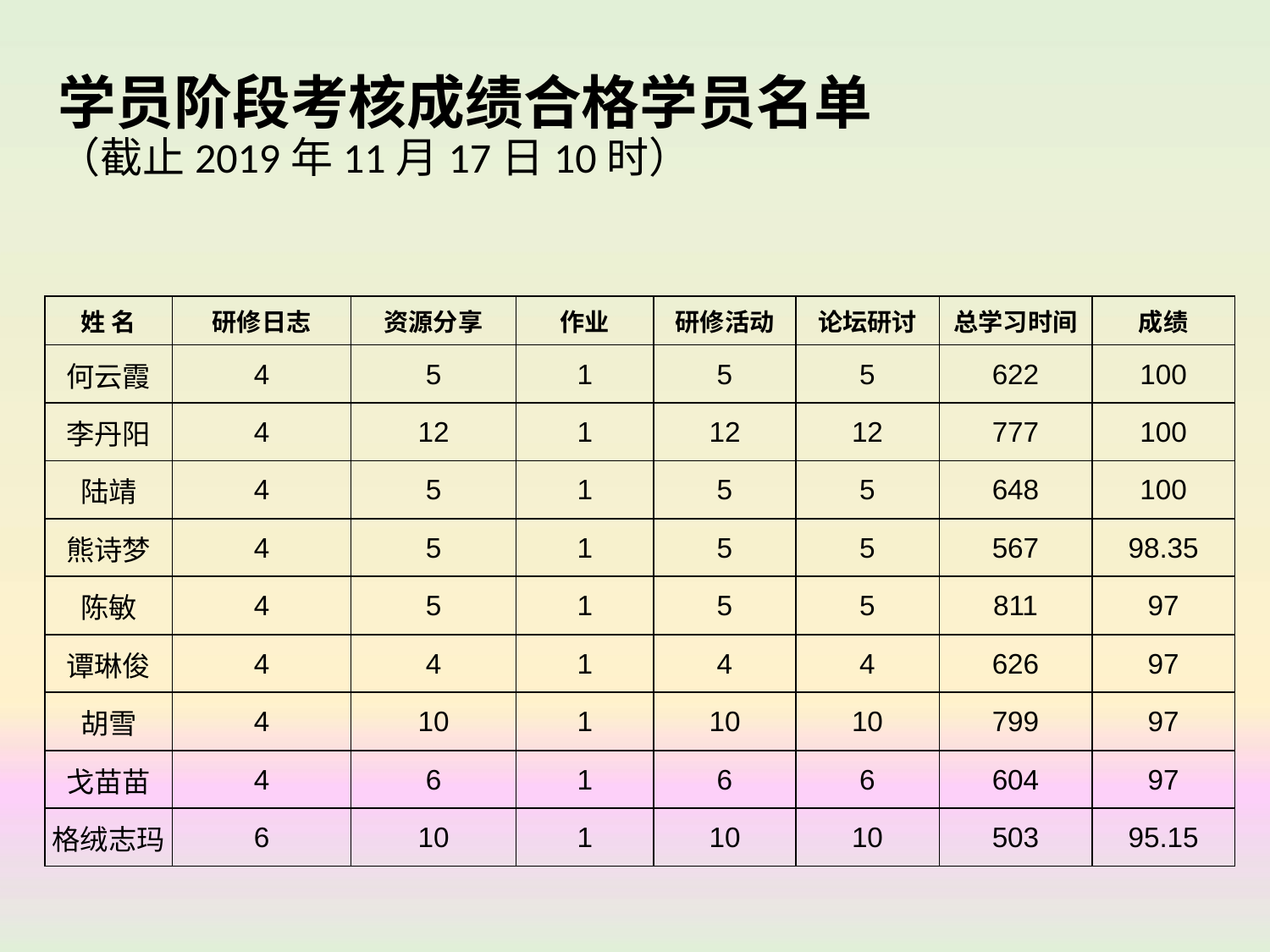

# 学员阶段考核成绩合格学员名单 （截止2019年11月17日10时）
| 姓 名 | 研修日志 | 资源分享 | 作业 | 研修活动 | 论坛研讨 | 总学习时间 | 成绩 |
| --- | --- | --- | --- | --- | --- | --- | --- |
| 何云霞 | 4 | 5 | 1 | 5 | 5 | 622 | 100 |
| 李丹阳 | 4 | 12 | 1 | 12 | 12 | 777 | 100 |
| 陆靖 | 4 | 5 | 1 | 5 | 5 | 648 | 100 |
| 熊诗梦 | 4 | 5 | 1 | 5 | 5 | 567 | 98.35 |
| 陈敏 | 4 | 5 | 1 | 5 | 5 | 811 | 97 |
| 谭琳俊 | 4 | 4 | 1 | 4 | 4 | 626 | 97 |
| 胡雪 | 4 | 10 | 1 | 10 | 10 | 799 | 97 |
| 戈苗苗 | 4 | 6 | 1 | 6 | 6 | 604 | 97 |
| 格绒志玛 | 6 | 10 | 1 | 10 | 10 | 503 | 95.15 |